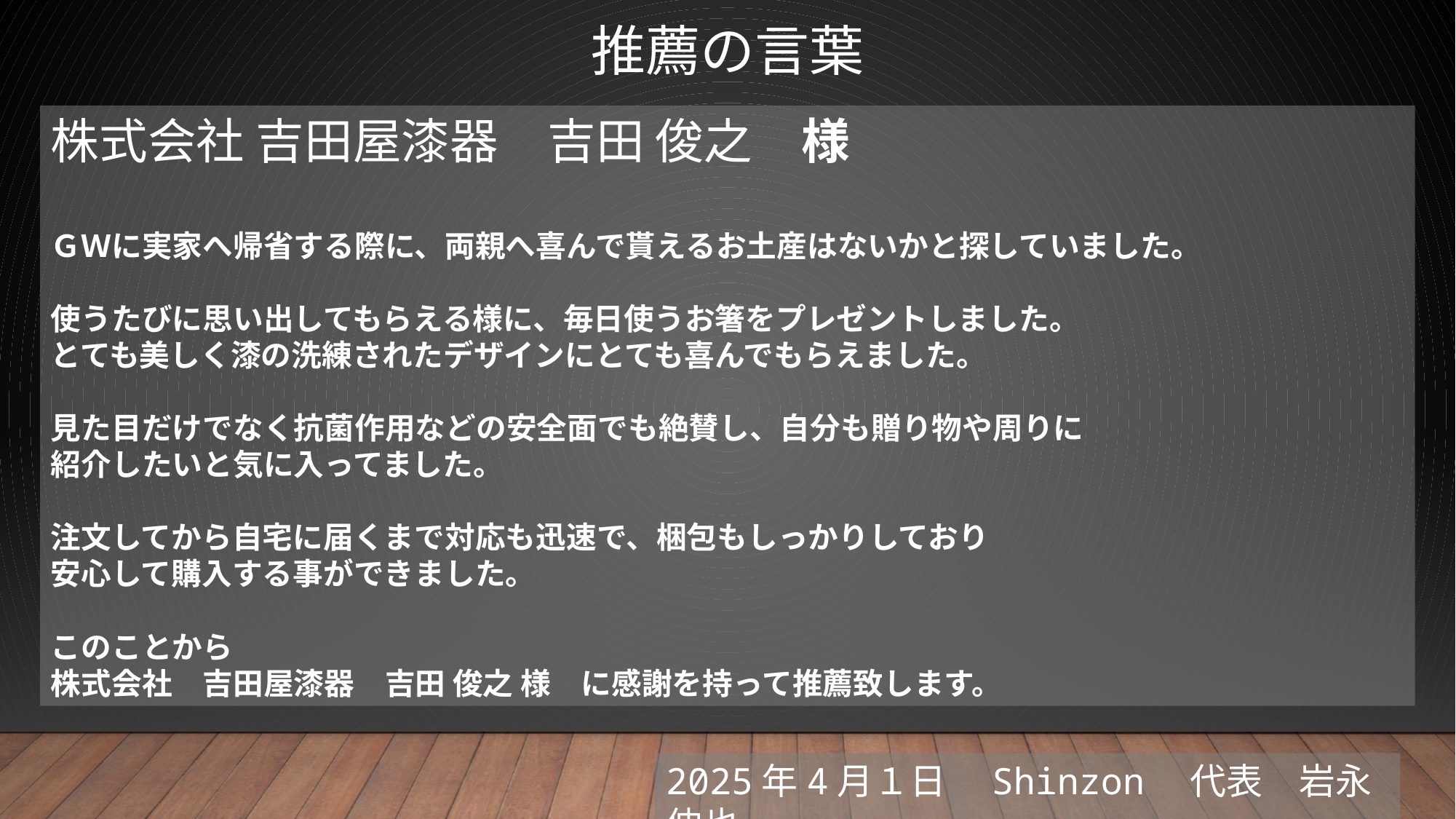

推薦の言葉
株式会社 吉田屋漆器　吉田 俊之　様

ＧＷに実家へ帰省する際に、両親へ喜んで貰えるお土産はないかと探していました。

使うたびに思い出してもらえる様に、毎日使うお箸をプレゼントしました。
とても美しく漆の洗練されたデザインにとても喜んでもらえました。

見た目だけでなく抗菌作用などの安全面でも絶賛し、自分も贈り物や周りに
紹介したいと気に入ってました。

注文してから自宅に届くまで対応も迅速で、梱包もしっかりしており
安心して購入する事ができました。

このことから
株式会社　吉田屋漆器　吉田 俊之 様　に感謝を持って推薦致します。
2025年4月１日　Shinzon　代表　岩永 伸也